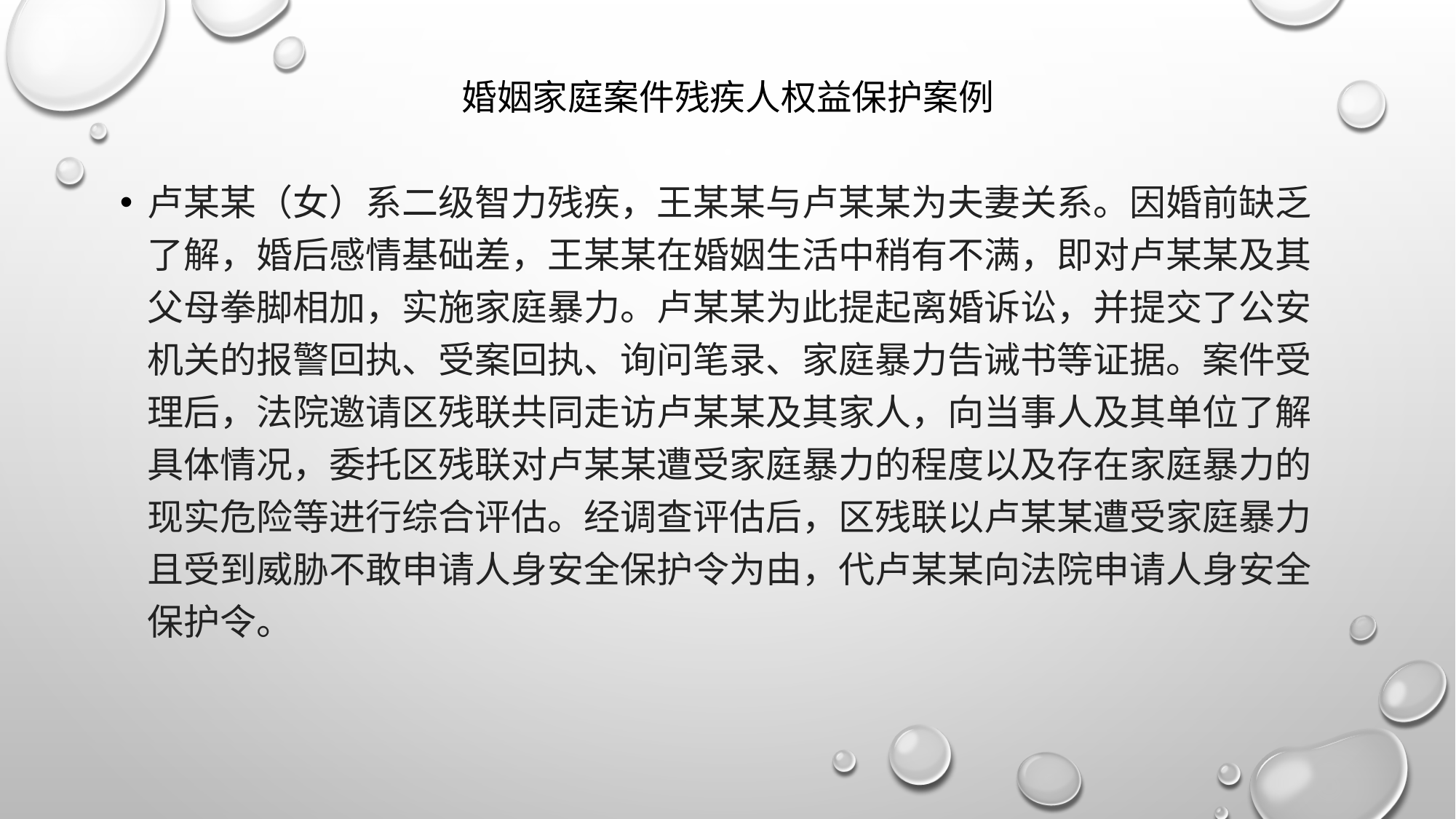

# 婚姻家庭案件残疾人权益保护案例
卢某某（女）系二级智力残疾，王某某与卢某某为夫妻关系。因婚前缺乏了解，婚后感情基础差，王某某在婚姻生活中稍有不满，即对卢某某及其父母拳脚相加，实施家庭暴力。卢某某为此提起离婚诉讼，并提交了公安机关的报警回执、受案回执、询问笔录、家庭暴力告诫书等证据。案件受理后，法院邀请区残联共同走访卢某某及其家人，向当事人及其单位了解具体情况，委托区残联对卢某某遭受家庭暴力的程度以及存在家庭暴力的现实危险等进行综合评估。经调查评估后，区残联以卢某某遭受家庭暴力且受到威胁不敢申请人身安全保护令为由，代卢某某向法院申请人身安全保护令。